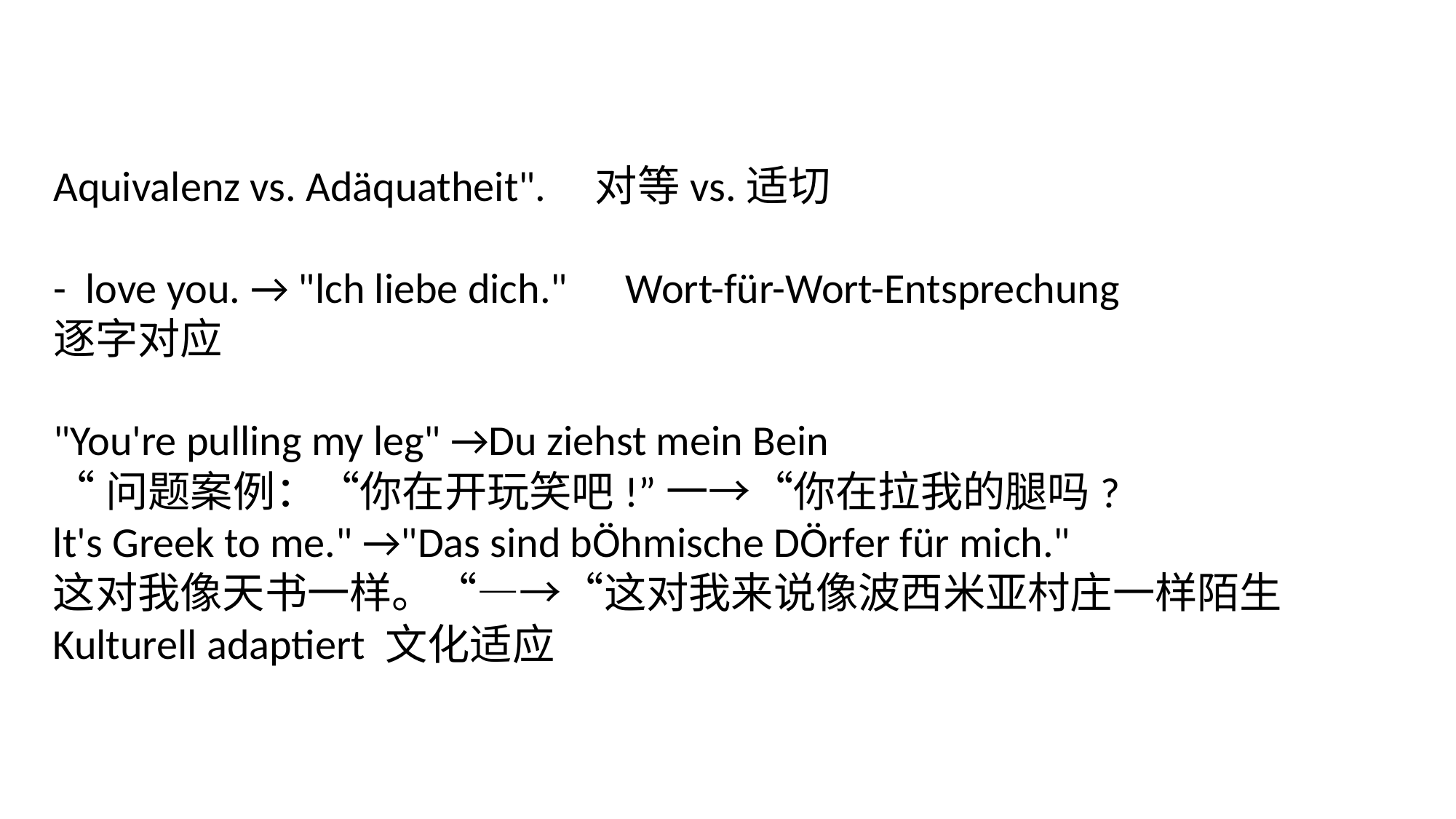

Aquivalenz vs. Adäquatheit".    对等vs.适切

-  love you. → "lch liebe dich."      Wort-für-Wort-Entsprechung
逐字对应

"You're pulling my leg" →Du ziehst mein Bein
“问题案例：“你在开玩笑吧!”一→“你在拉我的腿吗?
lt's Greek to me." →"Das sind bÖhmische DÖrfer für mich."
这对我像天书一样。“—→“这对我来说像波西米亚村庄一样陌生
Kulturell adaptiert 文化适应